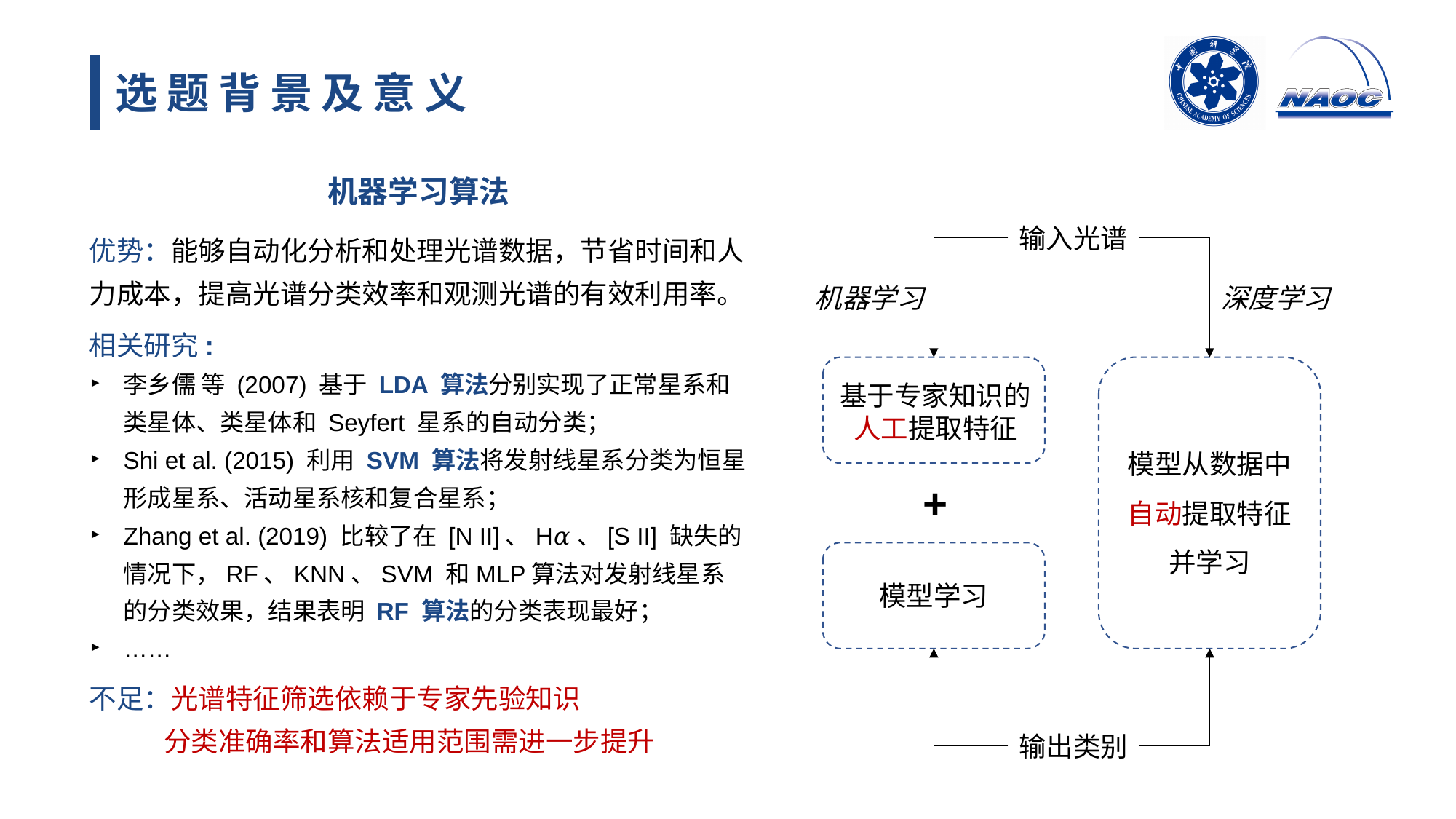

选题背景及意义
机器学习算法
优势：能够自动化分析和处理光谱数据，节省时间和人力成本，提高光谱分类效率和观测光谱的有效利用率。
相关研究:
李乡儒 等 (2007) 基于 LDA 算法分别实现了正常星系和类星体、类星体和 Seyfert 星系的自动分类；
Shi et al. (2015) 利用 SVM 算法将发射线星系分类为恒星形成星系、活动星系核和复合星系；
Zhang et al. (2019) 比较了在 [N II]、H𝛼、[S II] 缺失的情况下，RF、KNN、SVM 和MLP算法对发射线星系的分类效果，结果表明 RF 算法的分类表现最好；
……
不足：光谱特征筛选依赖于专家先验知识
           分类准确率和算法适用范围需进一步提升
输入光谱
机器学习
深度学习

基于专家知识的
人工提取特征

+
模型从数据中
自动提取特征
并学习

模型学习
输出类别